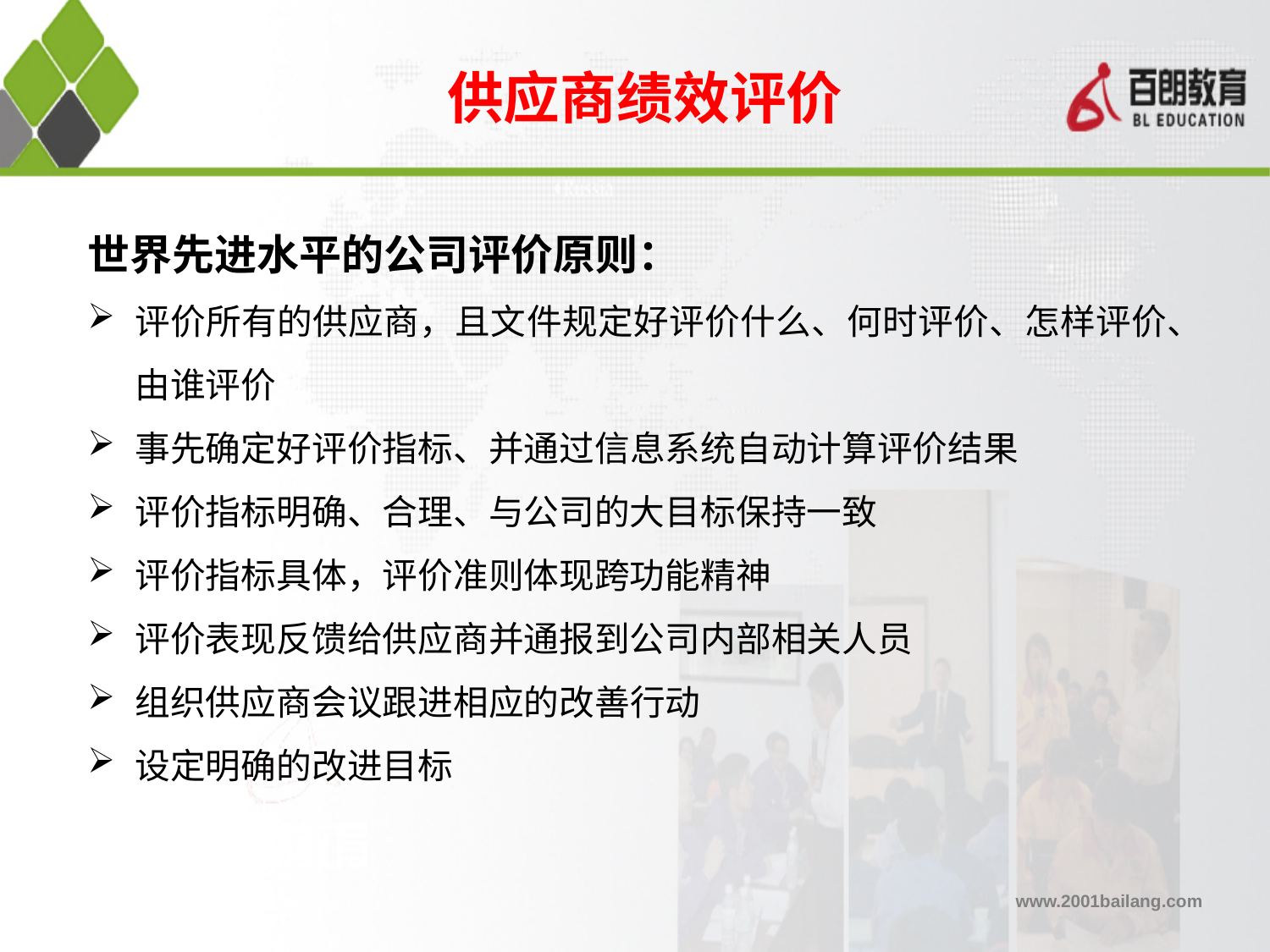

供应商绩效评价
世界先进水平的公司评价原则：
评价所有的供应商，且文件规定好评价什么、何时评价、怎样评价、由谁评价
事先确定好评价指标、并通过信息系统自动计算评价结果
评价指标明确、合理、与公司的大目标保持一致
评价指标具体，评价准则体现跨功能精神
评价表现反馈给供应商并通报到公司内部相关人员
组织供应商会议跟进相应的改善行动
设定明确的改进目标